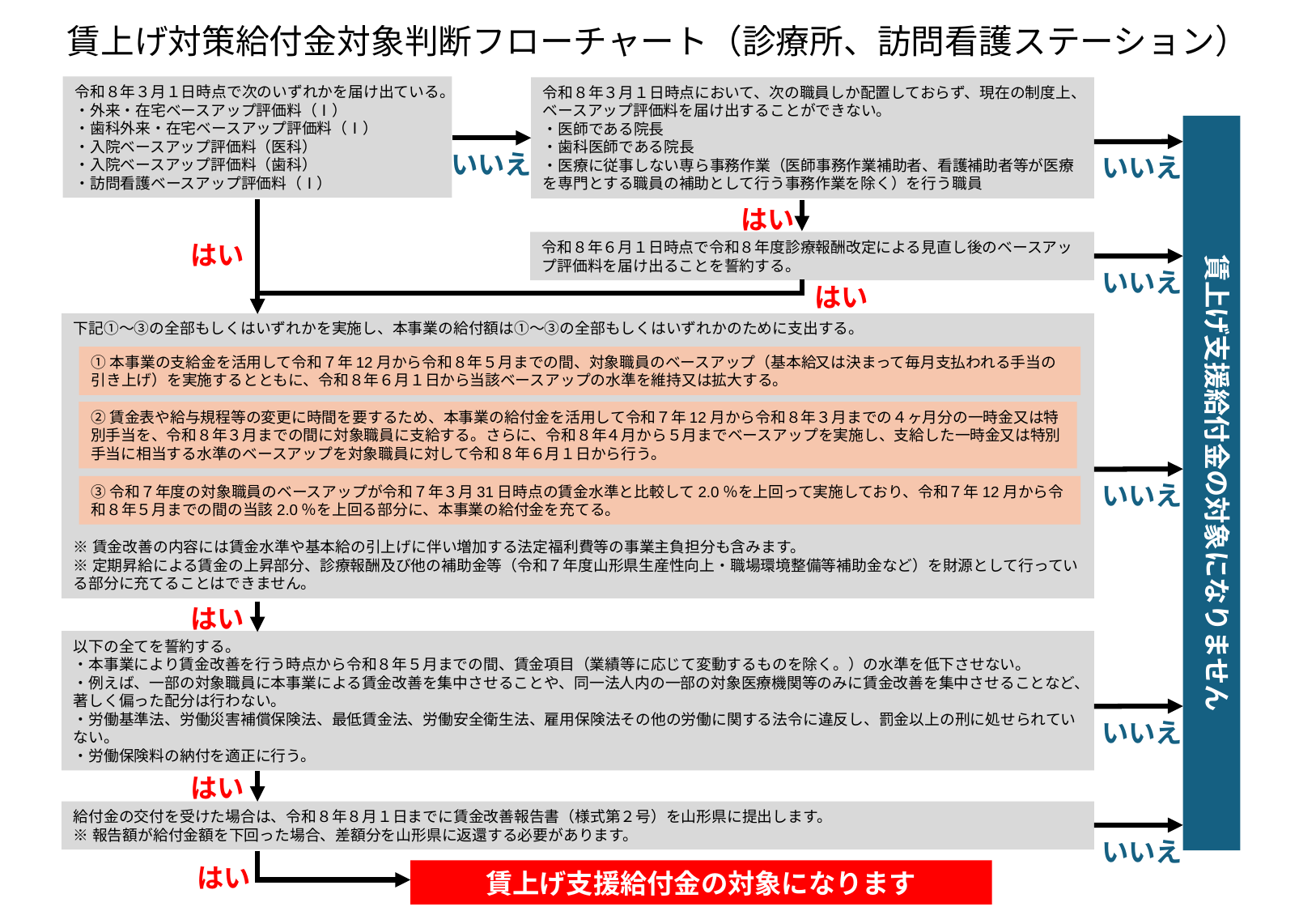

賃上げ対策給付金対象判断フローチャート（診療所、訪問看護ステーション）
令和８年３月１日時点で次のいずれかを届け出ている。
・外来・在宅ベースアップ評価料（Ⅰ）
・歯科外来・在宅ベースアップ評価料（Ⅰ）
・入院ベースアップ評価料（医科）
・入院ベースアップ評価料（歯科）
・訪問看護ベースアップ評価料（Ⅰ）
令和８年３月１日時点において、次の職員しか配置しておらず、現在の制度上、ベースアップ評価料を届け出することができない。
・医師である院長
・歯科医師である院長
・医療に従事しない専ら事務作業（医師事務作業補助者、看護補助者等が医療を専門とする職員の補助として行う事務作業を除く）を行う職員
賃上げ支援給付金の対象になりません
いいえ
いいえ
はい
はい
令和８年６月１日時点で令和８年度診療報酬改定による見直し後のベースアップ評価料を届け出ることを誓約する。
いいえ
はい

下記①～③の全部もしくはいずれかを実施し、本事業の給付額は①～③の全部もしくはいずれかのために支出する。

※賃金改善の内容には賃金水準や基本給の引上げに伴い増加する法定福利費等の事業主負担分も含みます。
※定期昇給による賃金の上昇部分、診療報酬及び他の補助金等（令和７年度山形県生産性向上・職場環境整備等補助金など）を財源として行っている部分に充てることはできません。
①本事業の支給金を活用して令和７年12月から令和８年５月までの間、対象職員のベースアップ（基本給又は決まって毎月支払われる手当の引き上げ）を実施するとともに、令和８年６月１日から当該ベースアップの水準を維持又は拡大する。
②賃金表や給与規程等の変更に時間を要するため、本事業の給付金を活用して令和７年12月から令和８年３月までの４ヶ月分の一時金又は特別手当を、令和８年３月までの間に対象職員に支給する。さらに、令和８年４月から５月までベースアップを実施し、支給した一時金又は特別手当に相当する水準のベースアップを対象職員に対して令和８年６月１日から行う。
③令和７年度の対象職員のベースアップが令和７年３月31日時点の賃金水準と比較して2.0％を上回って実施しており、令和７年12月から令和８年５月までの間の当該2.0％を上回る部分に、本事業の給付金を充てる。
いいえ
はい
以下の全てを誓約する。
・本事業により賃金改善を行う時点から令和８年５月までの間、賃金項目（業績等に応じて変動するものを除く。）の水準を低下させない。
・例えば、一部の対象職員に本事業による賃金改善を集中させることや、同一法人内の一部の対象医療機関等のみに賃金改善を集中させることなど、著しく偏った配分は行わない。
・労働基準法、労働災害補償保険法、最低賃金法、労働安全衛生法、雇用保険法その他の労働に関する法令に違反し、罰金以上の刑に処せられていない。
・労働保険料の納付を適正に行う。
いいえ
はい
給付金の交付を受けた場合は、令和８年８月１日までに賃金改善報告書（様式第２号）を山形県に提出します。
※報告額が給付金額を下回った場合、差額分を山形県に返還する必要があります。
いいえ

はい
賃上げ支援給付金の対象になります